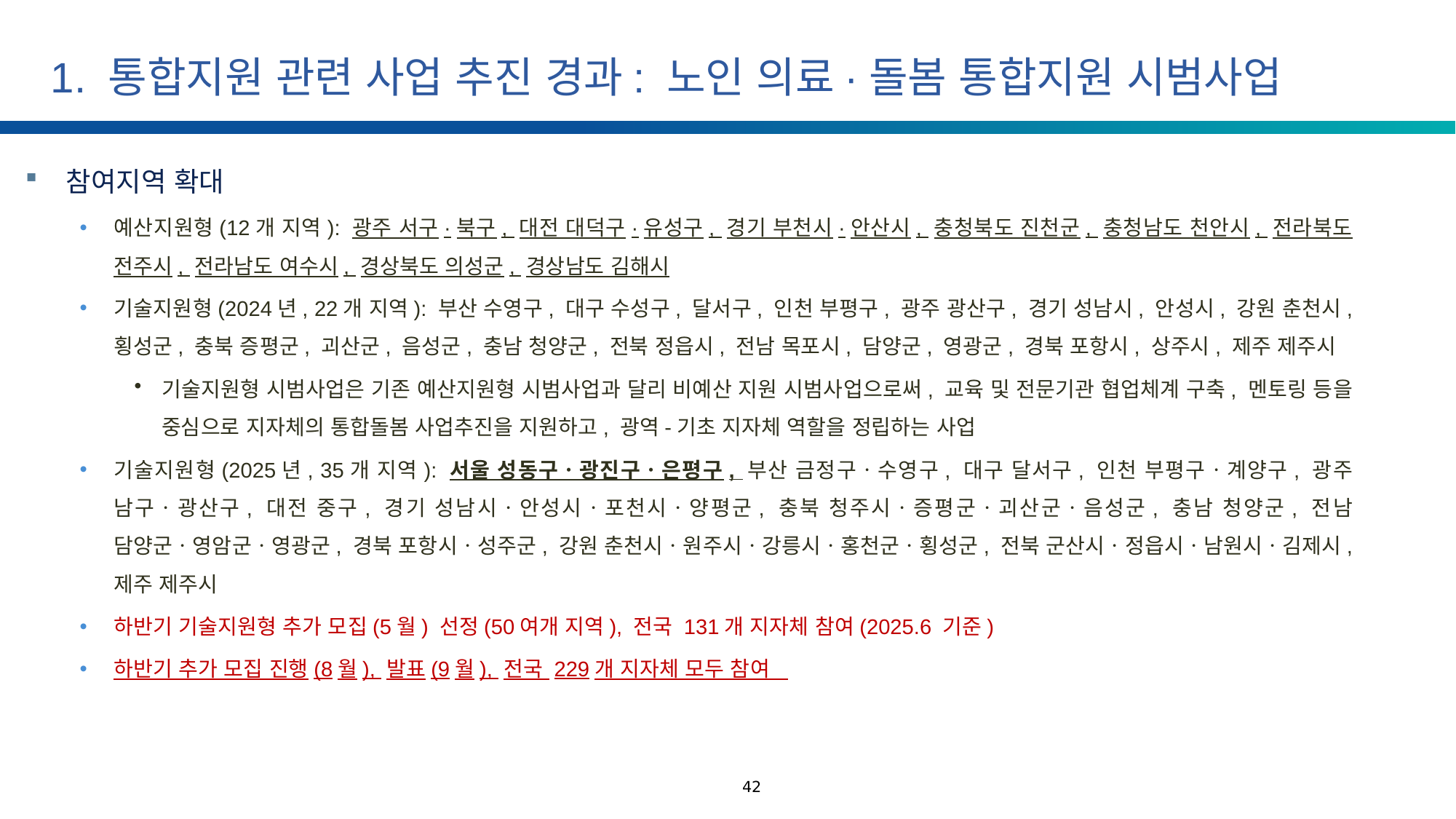

# 1. 통합지원 관련 사업 추진 경과: 노인 의료·돌봄 통합지원 시범사업
참여지역 확대
예산지원형(12개 지역): 광주 서구·북구, 대전 대덕구·유성구, 경기 부천시·안산시, 충청북도 진천군, 충청남도 천안시, 전라북도 전주시, 전라남도 여수시, 경상북도 의성군, 경상남도 김해시
기술지원형(2024년, 22개 지역): 부산 수영구, 대구 수성구, 달서구, 인천 부평구, 광주 광산구, 경기 성남시, 안성시, 강원 춘천시, 횡성군, 충북 증평군, 괴산군, 음성군, 충남 청양군, 전북 정읍시, 전남 목포시, 담양군, 영광군, 경북 포항시, 상주시, 제주 제주시
기술지원형 시범사업은 기존 예산지원형 시범사업과 달리 비예산 지원 시범사업으로써, 교육 및 전문기관 협업체계 구축, 멘토링 등을 중심으로 지자체의 통합돌봄 사업추진을 지원하고, 광역-기초 지자체 역할을 정립하는 사업
기술지원형(2025년, 35개 지역): 서울 성동구ㆍ광진구ㆍ은평구, 부산 금정구ㆍ수영구, 대구 달서구, 인천 부평구ㆍ계양구, 광주 남구ㆍ광산구, 대전 중구, 경기 성남시ㆍ안성시ㆍ포천시ㆍ양평군, 충북 청주시ㆍ증평군ㆍ괴산군ㆍ음성군, 충남 청양군, 전남 담양군ㆍ영암군ㆍ영광군, 경북 포항시ㆍ성주군, 강원 춘천시ㆍ원주시ㆍ강릉시ㆍ홍천군ㆍ횡성군, 전북 군산시ㆍ정읍시ㆍ남원시ㆍ김제시, 제주 제주시
하반기 기술지원형 추가 모집(5월) 선정(50여개 지역), 전국 131개 지자체 참여(2025.6 기준)
하반기 추가 모집 진행(8월), 발표(9월), 전국 229개 지자체 모두 참여
42